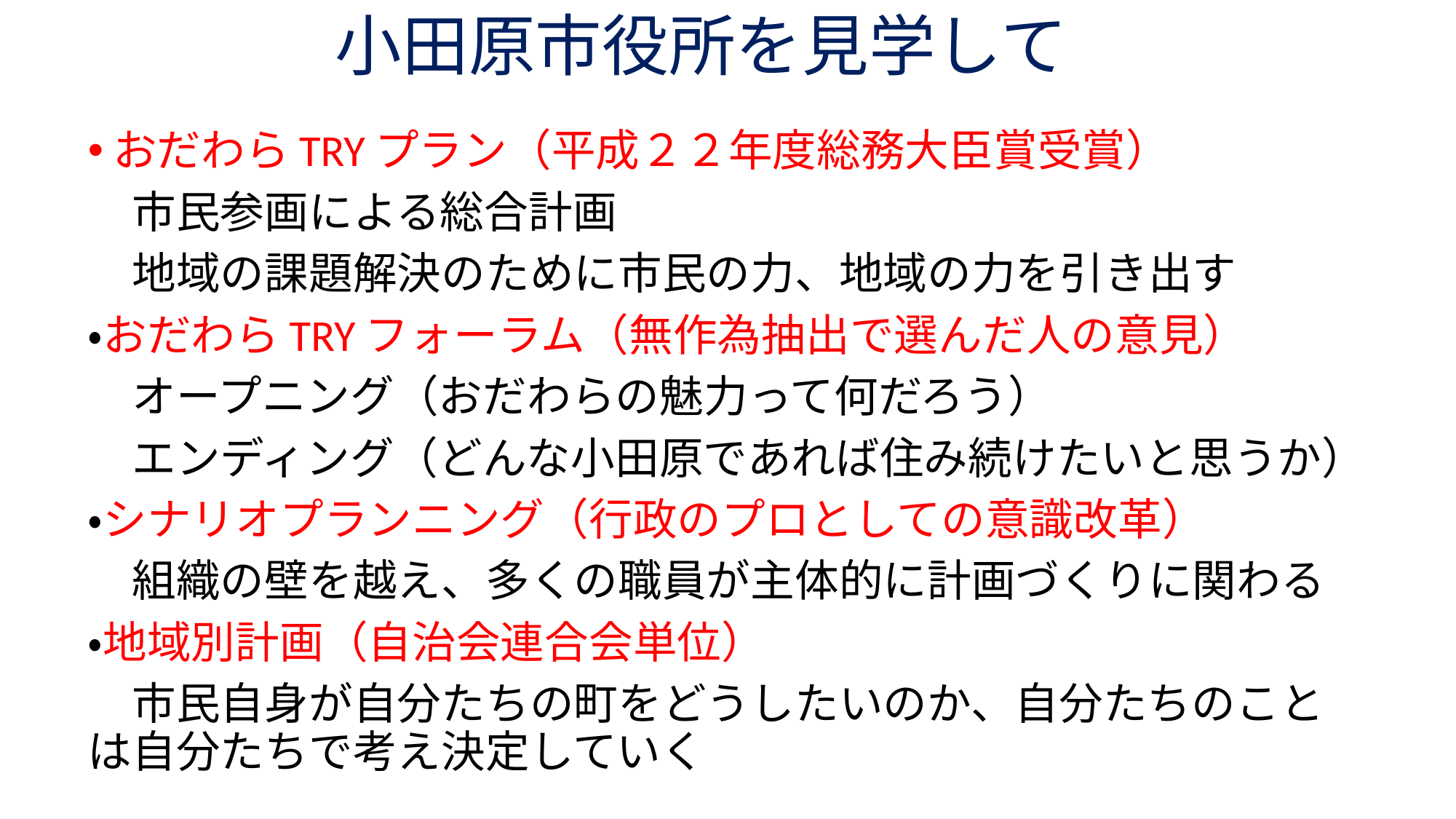

# 小田原市役所を見学して
おだわらTRYプラン（平成２２年度総務大臣賞受賞）
　市民参画による総合計画
　地域の課題解決のために市民の力、地域の力を引き出す
・おだわらTRYフォーラム（無作為抽出で選んだ人の意見）
　オープニング（おだわらの魅力って何だろう）
　エンディング（どんな小田原であれば住み続けたいと思うか）
・シナリオプランニング（行政のプロとしての意識改革）
　組織の壁を越え、多くの職員が主体的に計画づくりに関わる
・地域別計画（自治会連合会単位）
　市民自身が自分たちの町をどうしたいのか、自分たちのことは自分たちで考え決定していく